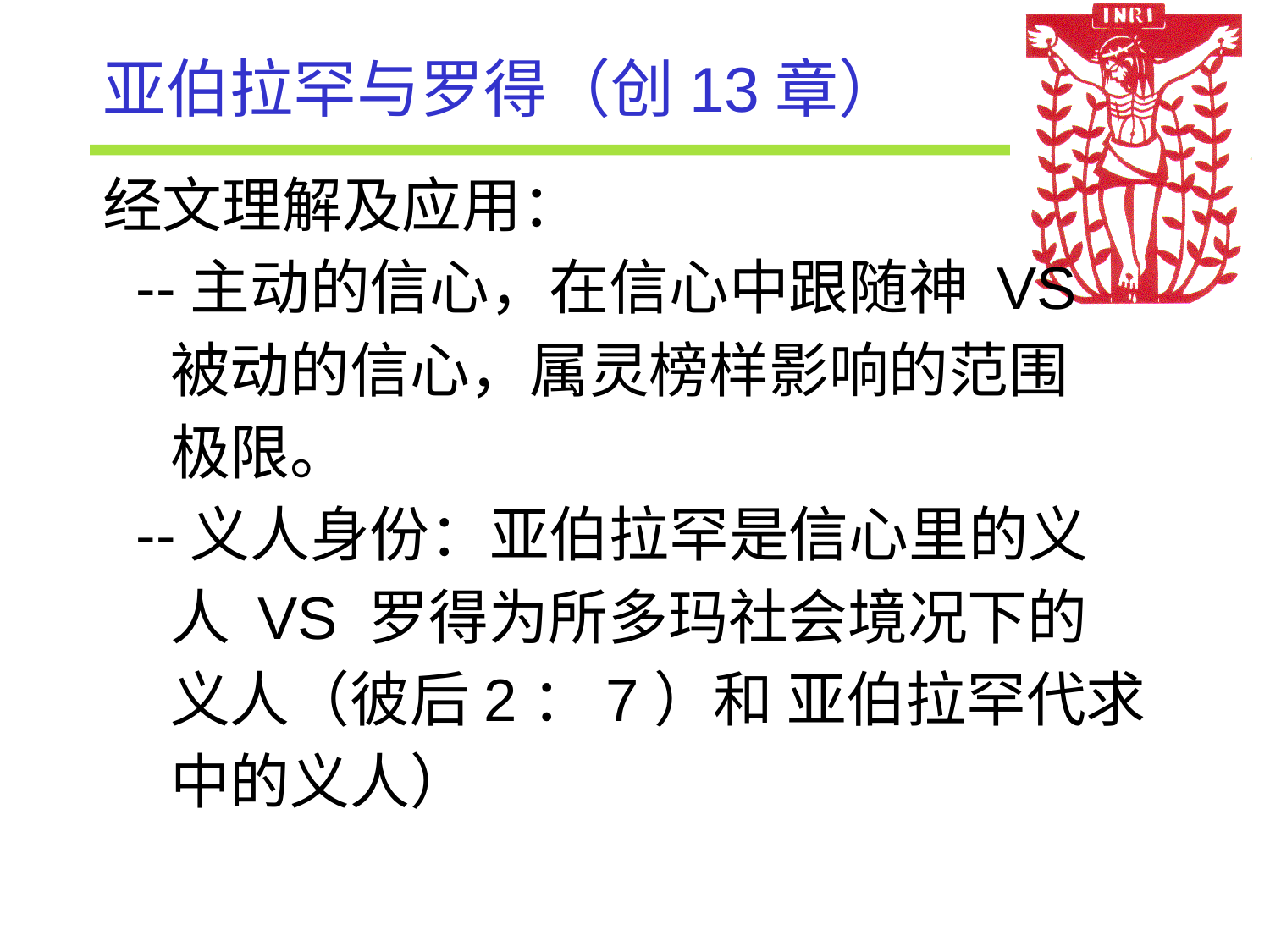

# 亚伯拉罕与罗得（创13章）
经文理解及应用：
  --主动的信心，在信心中跟随神 VS
    被动的信心，属灵榜样影响的范围
    极限。
  --义人身份：亚伯拉罕是信心里的义
    人 VS 罗得为所多玛社会境况下的
    义人（彼后2：7）和 亚伯拉罕代求
    中的义人）